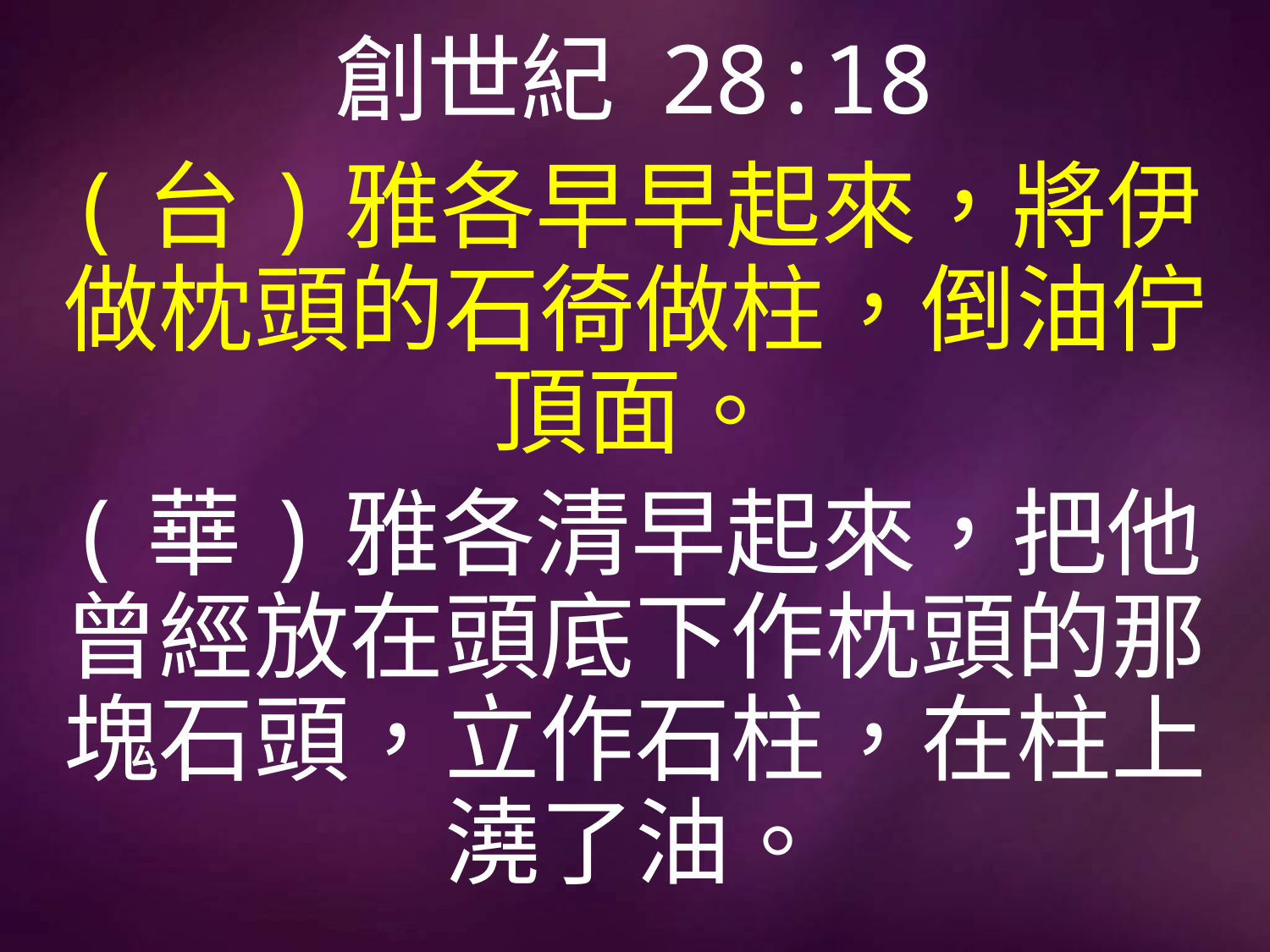

# 創世紀 28:18
(台)雅各早早起來，將伊做枕頭的石徛做柱，倒油佇頂面。
(華)雅各清早起來，把他曾經放在頭底下作枕頭的那塊石頭，立作石柱，在柱上澆了油。